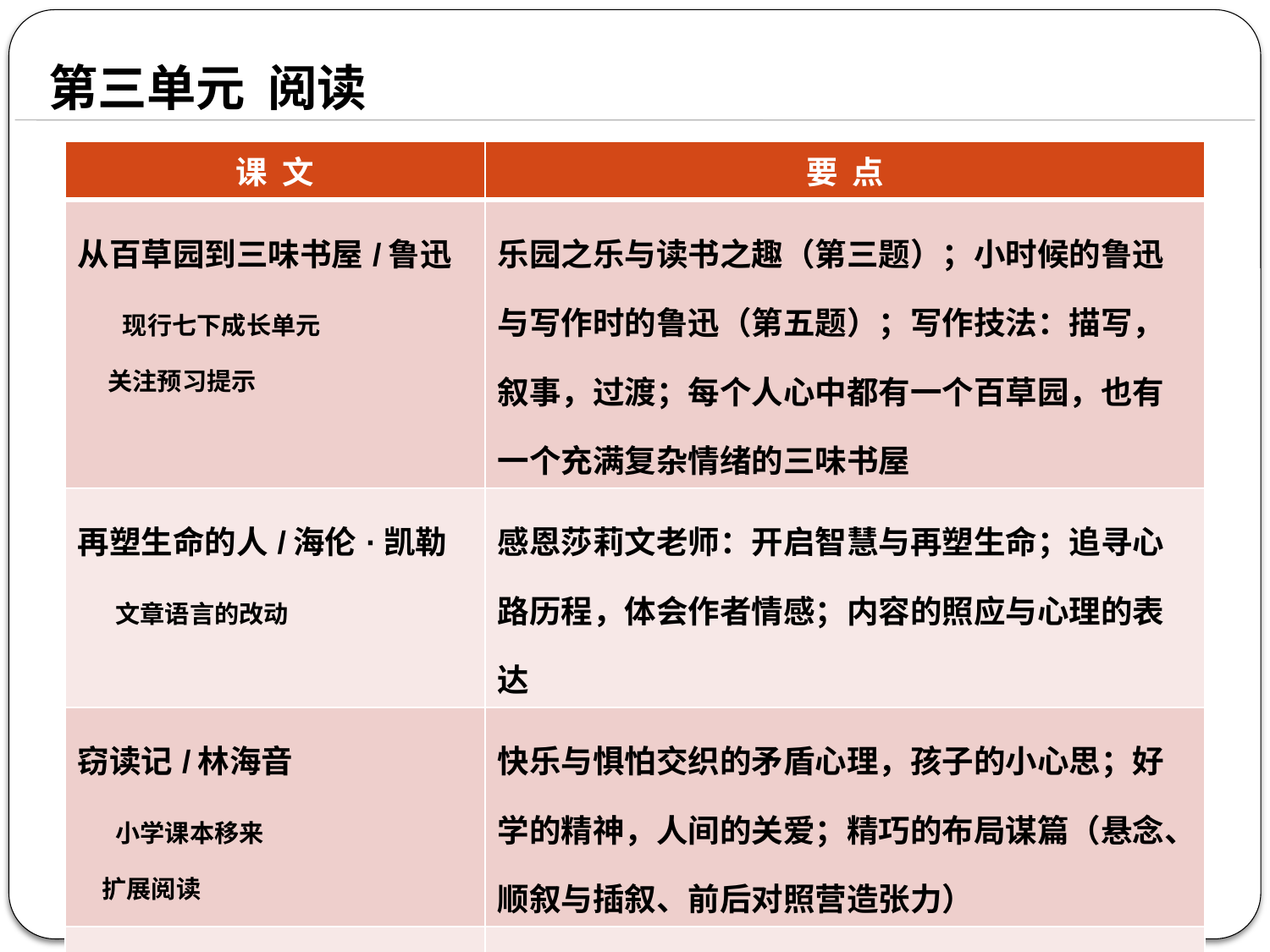

第三单元  阅读

| 课 文 | 要 点 |
| --- | --- |
| 从百草园到三味书屋/鲁迅 现行七下成长单元 关注预习提示 | 乐园之乐与读书之趣（第三题）；小时候的鲁迅与写作时的鲁迅（第五题）；写作技法：描写，叙事，过渡；每个人心中都有一个百草园，也有一个充满复杂情绪的三味书屋 |
| 再塑生命的人/海伦·凯勒 文章语言的改动 | 感恩莎莉文老师：开启智慧与再塑生命；追寻心路历程，体会作者情感；内容的照应与心理的表达 |
| 窃读记/林海音 小学课本移来 扩展阅读 | 快乐与惧怕交织的矛盾心理，孩子的小心思；好学的精神，人间的关爱；精巧的布局谋篇（悬念、顺叙与插叙、前后对照营造张力） |
| 《论语》十二章 | 读书求学，修身立德；掌握常用词语，诵读揣摩；积累成语 |